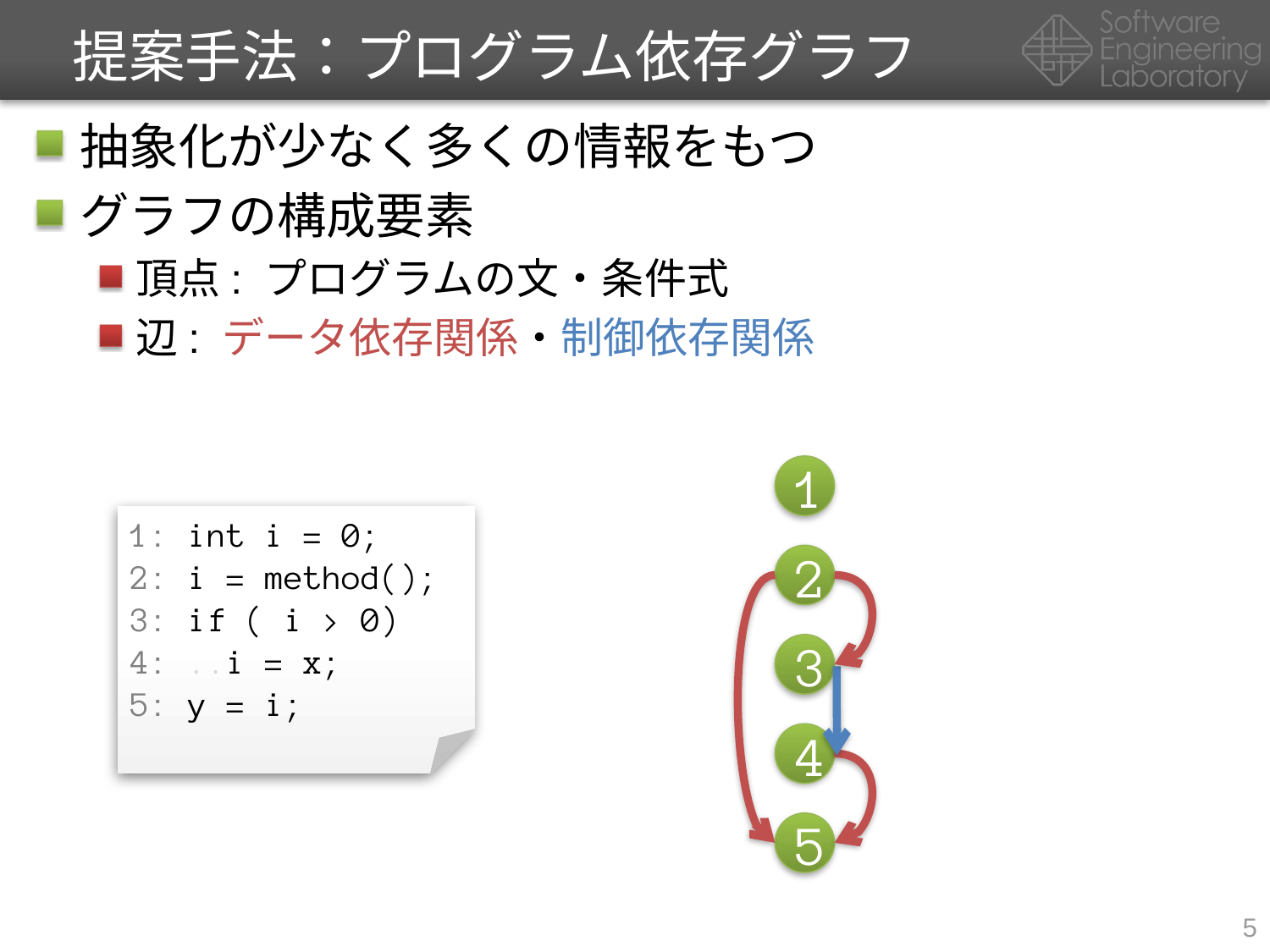

# 提案手法：プログラム依存グラフ
抽象化が少なく多くの情報をもつ
グラフの構成要素
頂点: プログラムの文・条件式
辺: データ依存関係・制御依存関係

1

1: int i = 0;
2: i = method();
3: if ( i > 0)
4: ..i = x;
5: y = i;

2
3
4
5
5